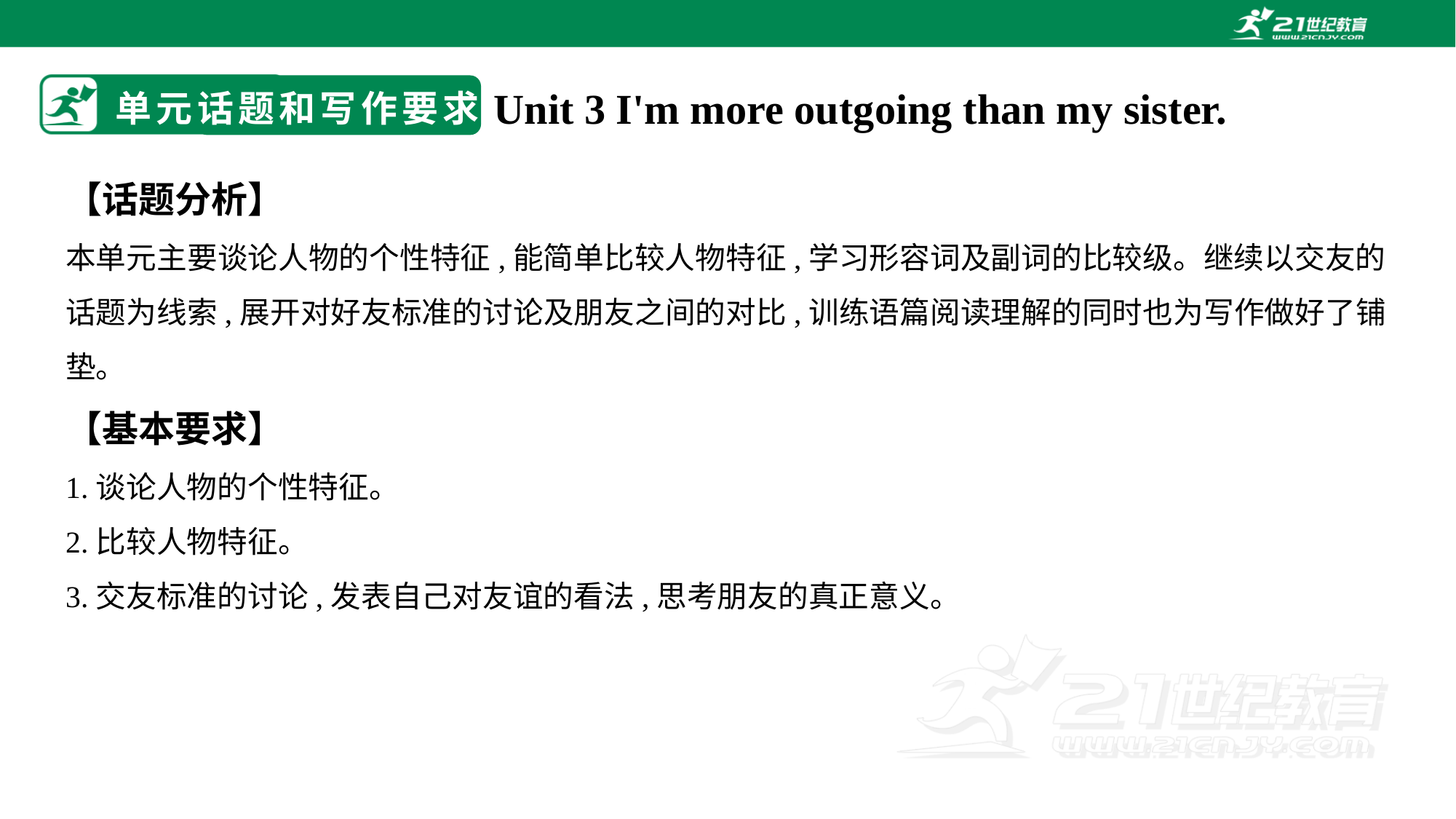

# 单元话题和写作要求
Unit 3 I'm more outgoing than my sister.
【话题分析】
本单元主要谈论人物的个性特征,能简单比较人物特征,学习形容词及副词的比较级。继续以交友的话题为线索,展开对好友标准的讨论及朋友之间的对比,训练语篇阅读理解的同时也为写作做好了铺垫。
【基本要求】
1.谈论人物的个性特征。
2.比较人物特征。
3.交友标准的讨论,发表自己对友谊的看法,思考朋友的真正意义。